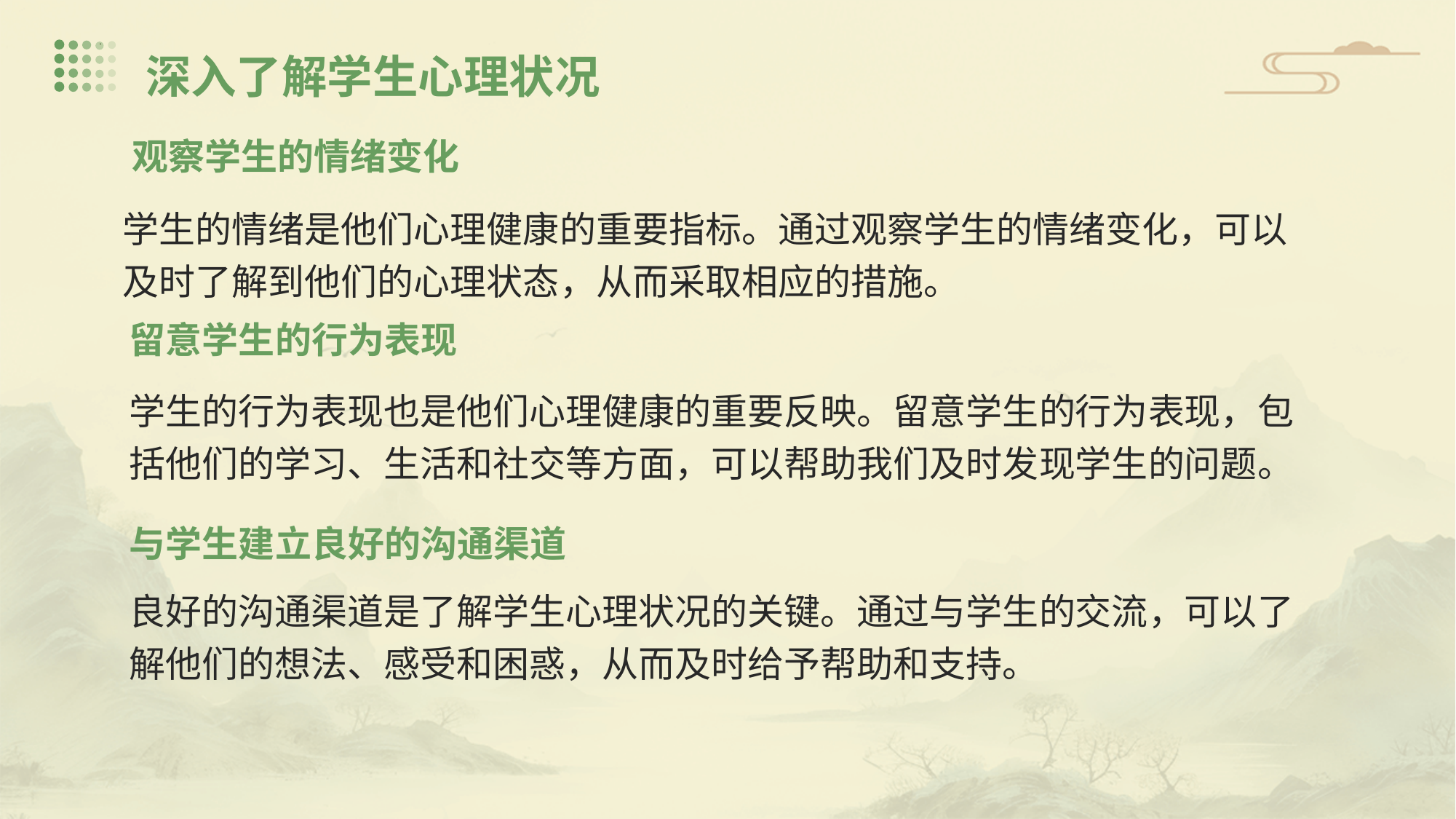

深入了解学生心理状况

观察学生的情绪变化
学生的情绪是他们心理健康的重要指标。通过观察学生的情绪变化，可以及时了解到他们的心理状态，从而采取相应的措施。
留意学生的行为表现
学生的行为表现也是他们心理健康的重要反映。留意学生的行为表现，包括他们的学习、生活和社交等方面，可以帮助我们及时发现学生的问题。
与学生建立良好的沟通渠道
良好的沟通渠道是了解学生心理状况的关键。通过与学生的交流，可以了解他们的想法、感受和困惑，从而及时给予帮助和支持。